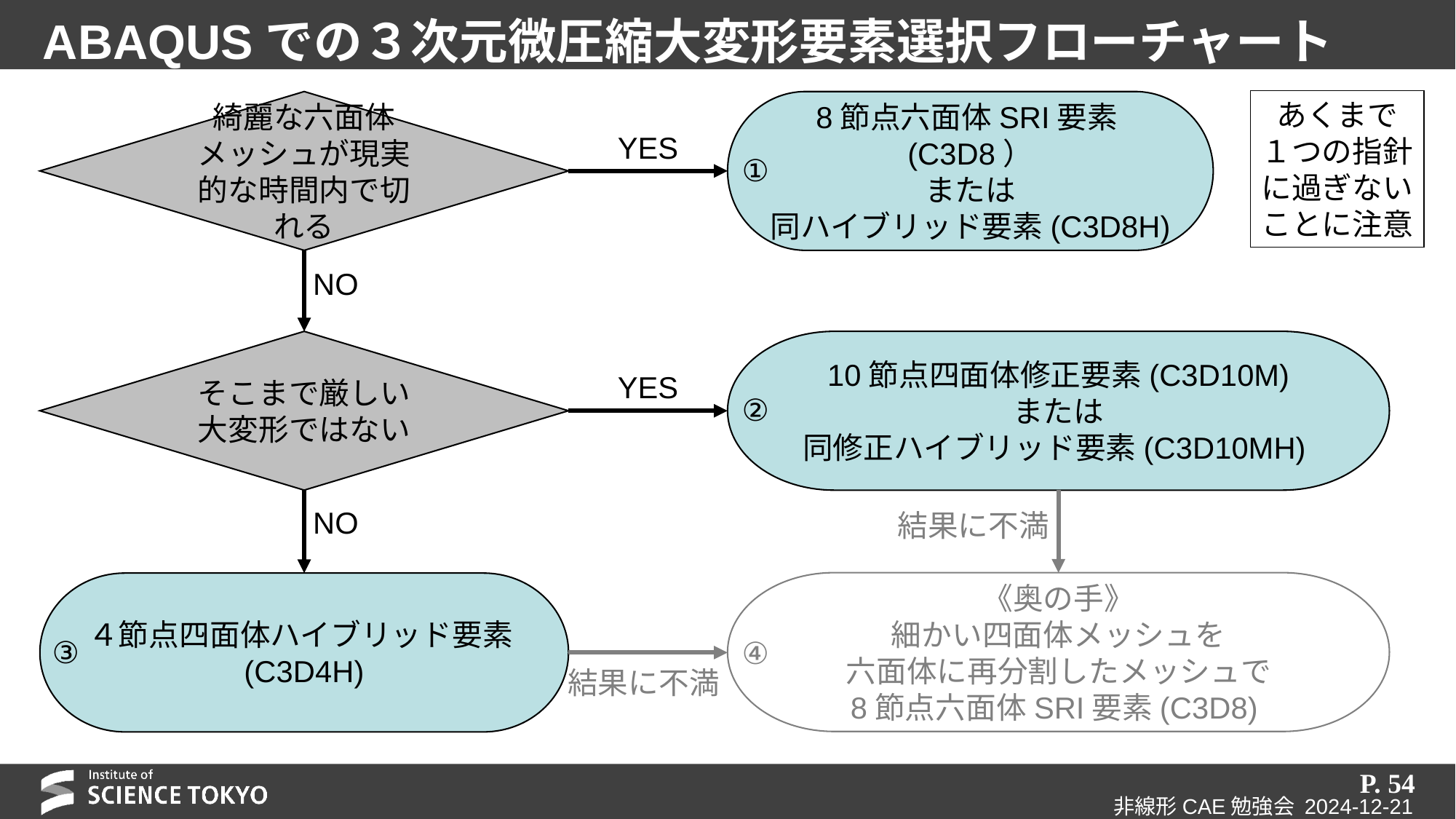

# ABAQUSでの３次元微圧縮大変形要素選択フローチャート
あくまで
１つの指針
に過ぎない
ことに注意
綺麗な六面体
メッシュが現実的な時間内で切れる
8節点六面体SRI要素(C3D8）
または
同ハイブリッド要素(C3D8H)
YES
①
NO
そこまで厳しい
大変形ではない
10節点四面体修正要素(C3D10M)
または
同修正ハイブリッド要素(C3D10MH)
YES
②
NO
結果に不満
《奥の手》
細かい四面体メッシュを
六面体に再分割したメッシュで
8節点六面体SRI要素(C3D8)
４節点四面体ハイブリッド要素(C3D4H)
③
④
結果に不満
P. 54